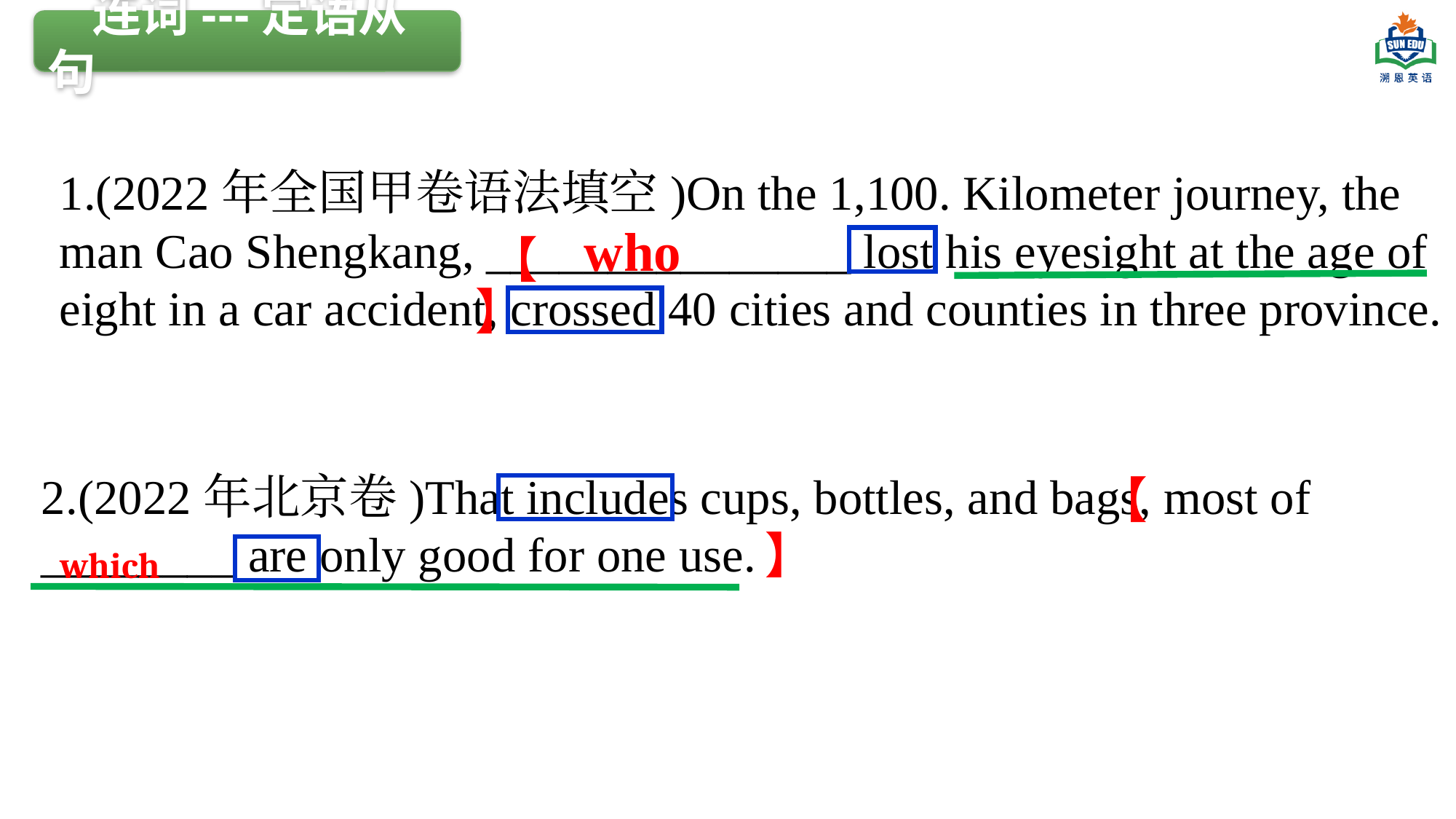

连词---定语从句
1.(2022年全国甲卷语法填空)On the 1,100. Kilometer journey, the man Cao Shengkang, _______________ lost his eyesight at the age of eight in a car accident, crossed 40 cities and counties in three province.
who
【

】

2.(2022年北京卷)That includes cups, bottles, and bags, most of ________ are only good for one use.
【

】
which